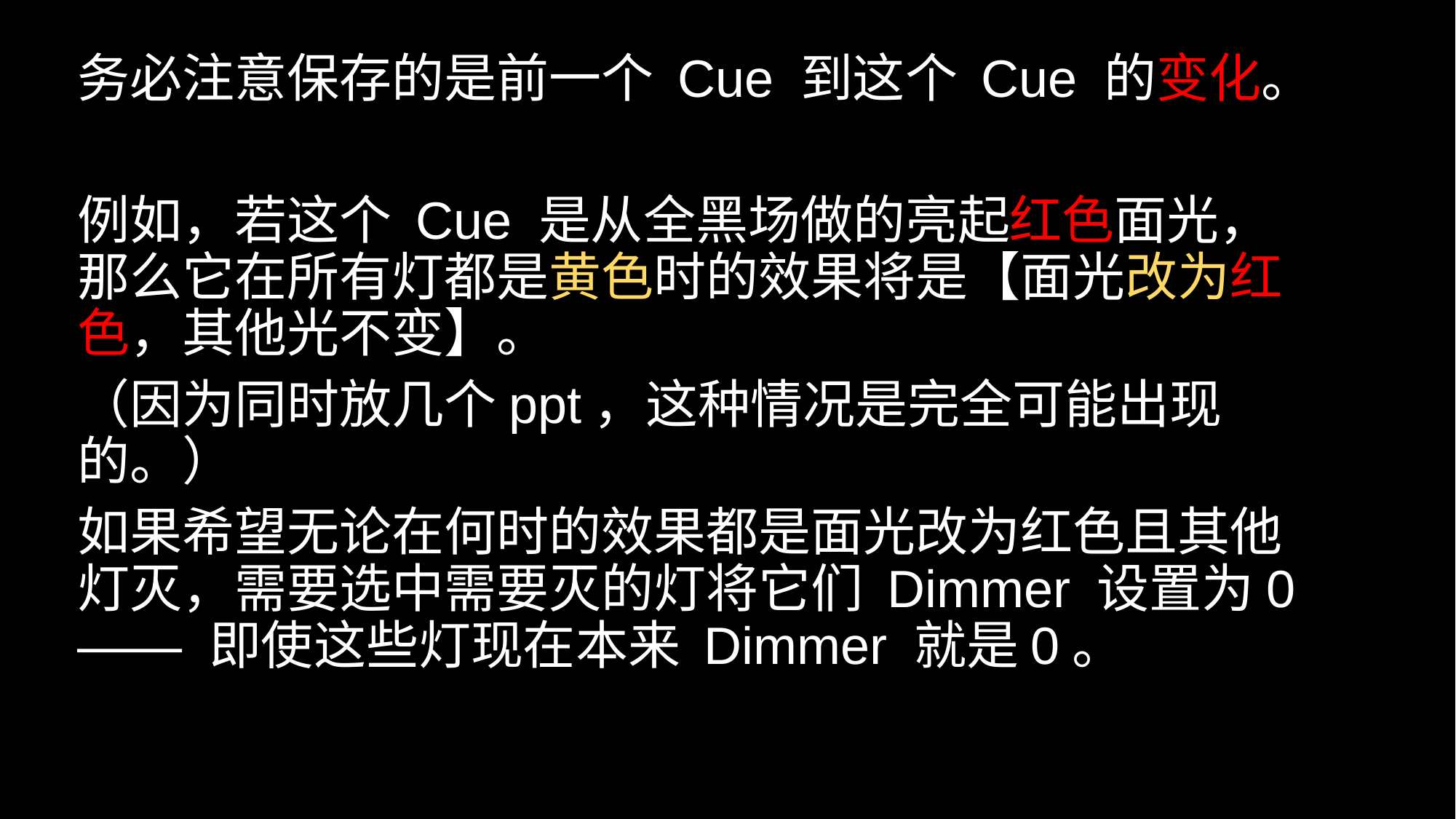

务必注意保存的是前一个 Cue 到这个 Cue 的变化。

例如，若这个 Cue 是从全黑场做的亮起红色面光，那么它在所有灯都是黄色时的效果将是【面光改为红色，其他光不变】。
（因为同时放几个ppt，这种情况是完全可能出现的。）
如果希望无论在何时的效果都是面光改为红色且其他灯灭，需要选中需要灭的灯将它们 Dimmer 设置为0 —— 即使这些灯现在本来 Dimmer 就是0。